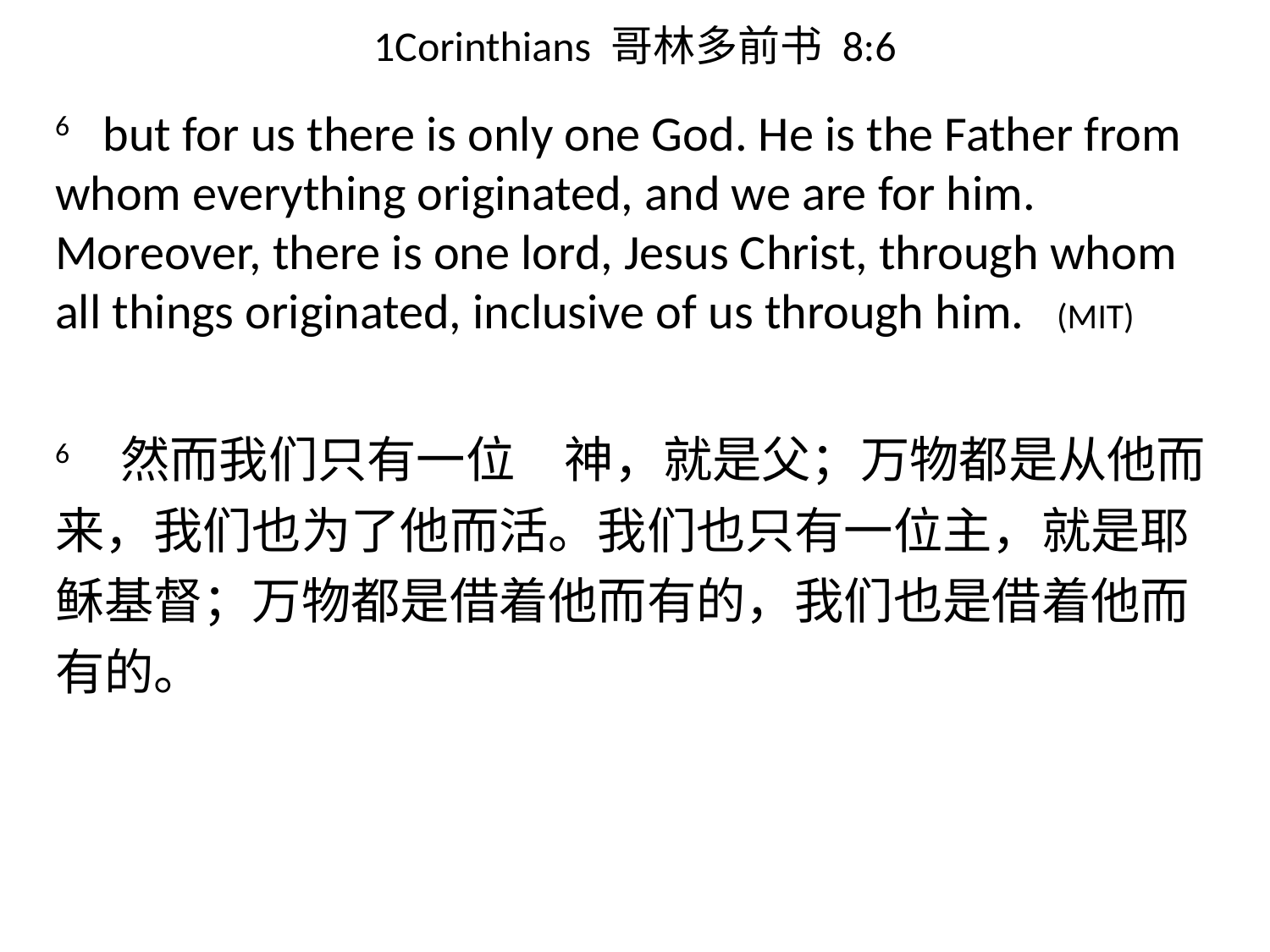

# 1Corinthians 哥林多前书 8:6
6   but for us there is only one God. He is the Father from whom everything originated, and we are for him. Moreover, there is one lord, Jesus Christ, through whom all things originated, inclusive of us through him.    (MIT)

6      然而我们只有一位　神，就是父；万物都是从他而来，我们也为了他而活。我们也只有一位主，就是耶稣基督；万物都是借着他而有的，我们也是借着他而有的。